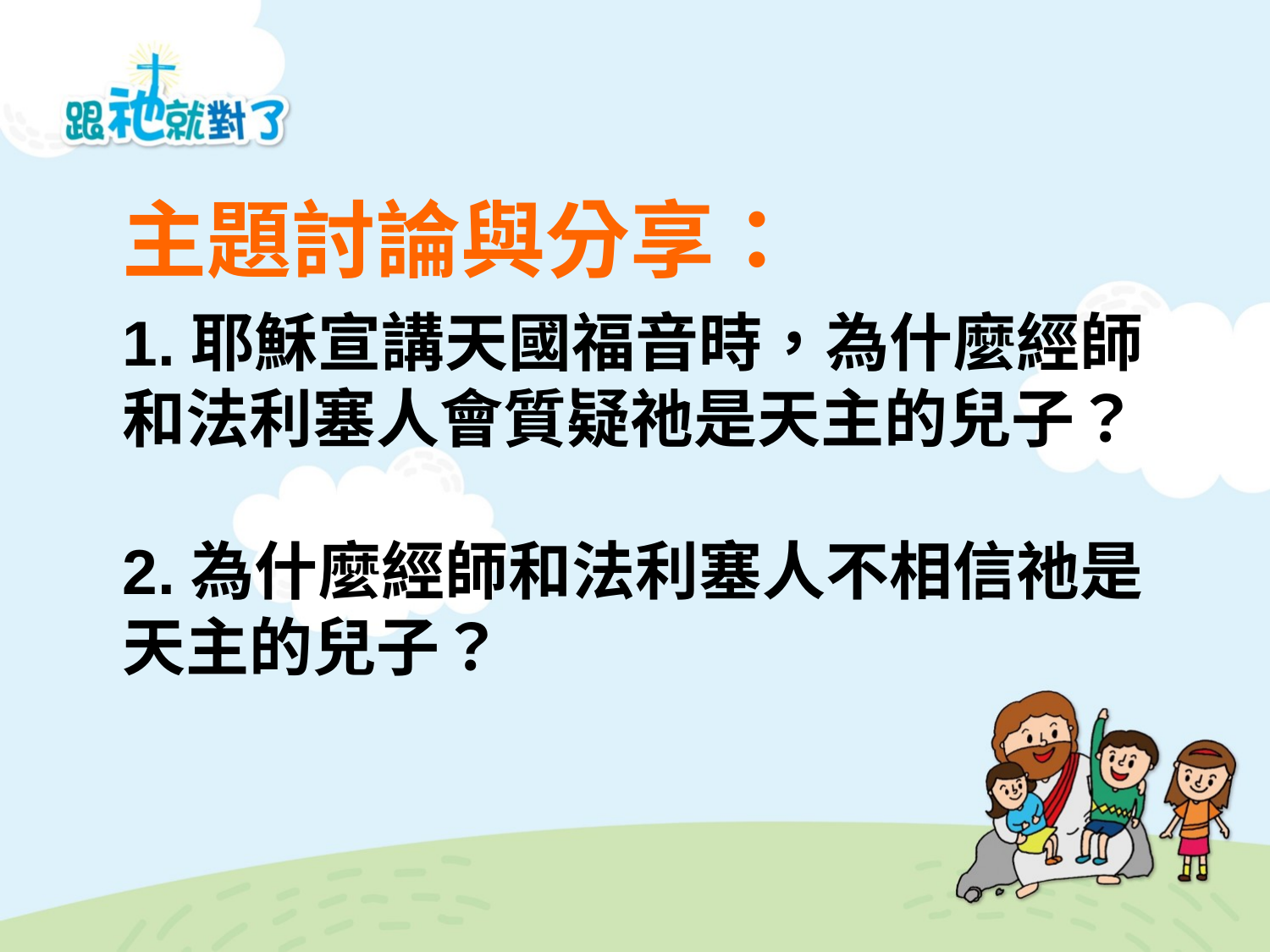

主題討論與分享：
1.耶穌宣講天國福音時，為什麼經師和法利塞人會質疑祂是天主的兒子？

2.為什麼經師和法利塞人不相信祂是天主的兒子？